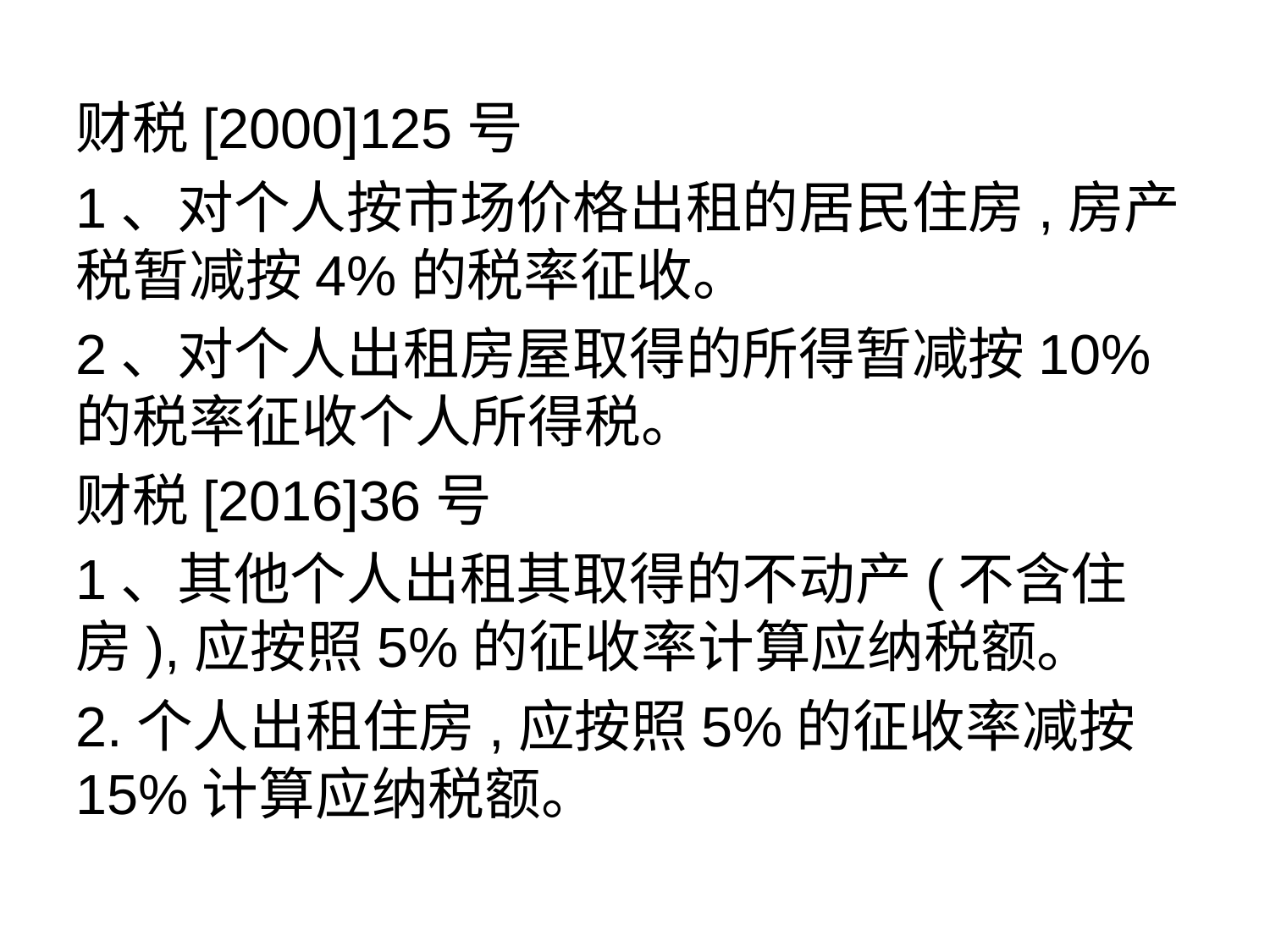

财税[2000]125号
1、对个人按市场价格出租的居民住房,房产税暂减按4%的税率征收。
2、对个人出租房屋取得的所得暂减按10%的税率征收个人所得税。
财税[2016]36号
1、其他个人出租其取得的不动产(不含住房),应按照5%的征收率计算应纳税额。
2.个人出租住房,应按照5%的征收率减按15%计算应纳税额。